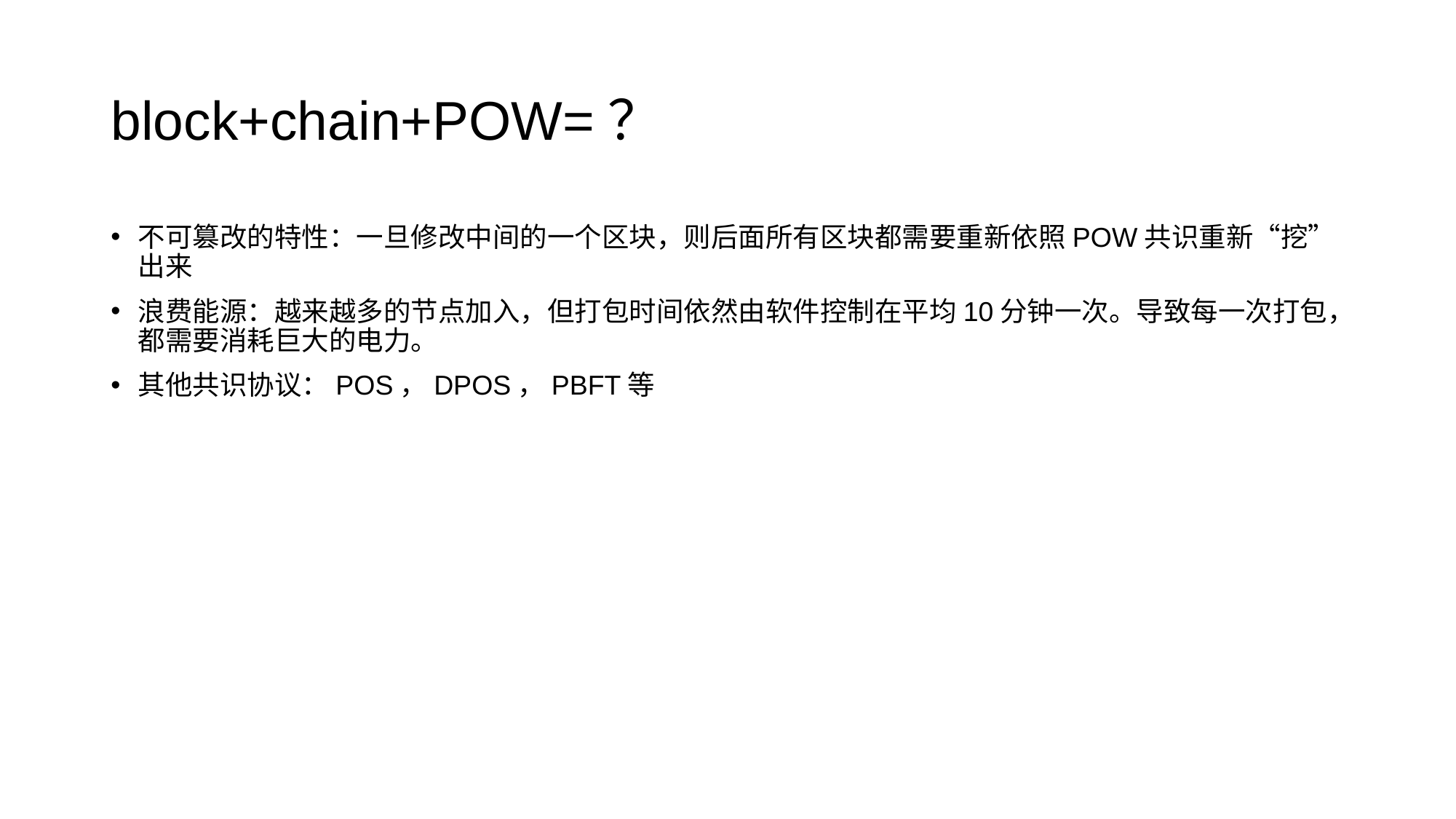

# block+chain+POW=？
不可篡改的特性：一旦修改中间的一个区块，则后面所有区块都需要重新依照POW共识重新“挖”出来
浪费能源：越来越多的节点加入，但打包时间依然由软件控制在平均10分钟一次。导致每一次打包，都需要消耗巨大的电力。
其他共识协议：POS，DPOS，PBFT等